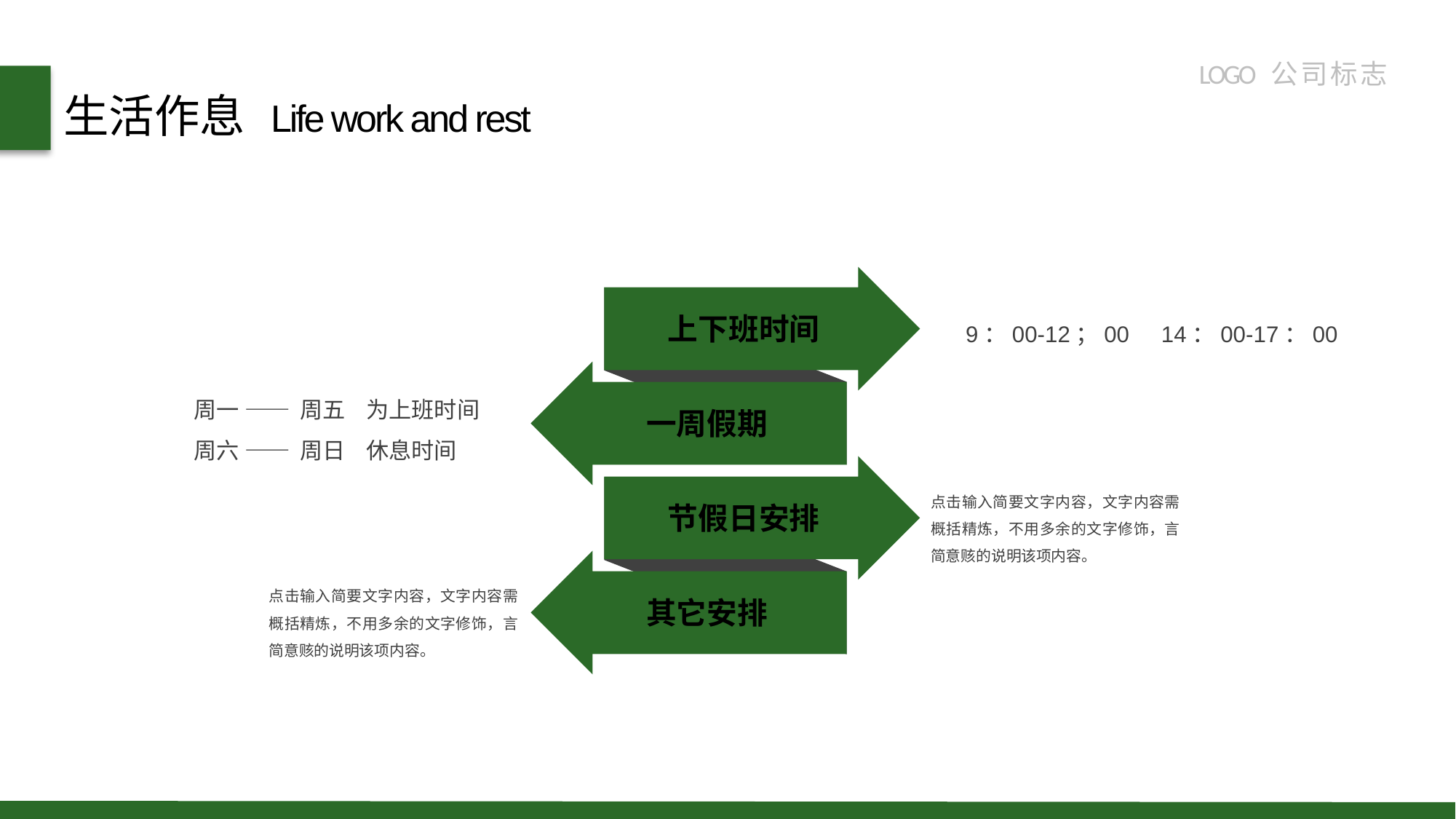

LOGO  公 司 标 志

生活作息
Life work and rest

9：00-12；00     14：00-17：00
上下班时间

周一 ——  周五    为上班时间
周六 ——  周日    休息时间
一周假期

点击输入简要文字内容，文字内容需概括精炼，不用多余的文字修饰，言简意赅的说明该项内容。
节假日安排

点击输入简要文字内容，文字内容需概括精炼，不用多余的文字修饰，言简意赅的说明该项内容。
其它安排